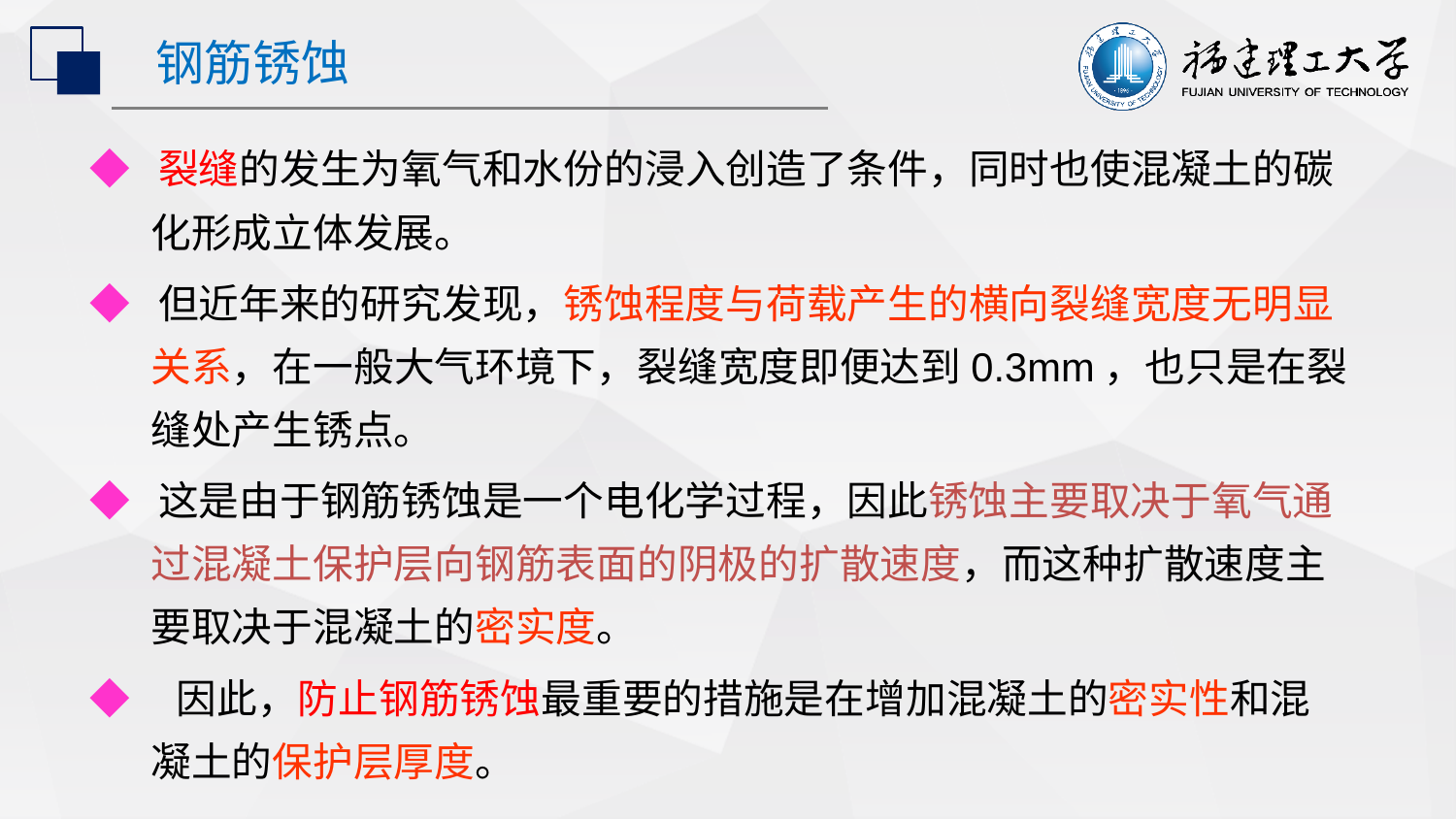

钢筋锈蚀
◆  裂缝的发生为氧气和水份的浸入创造了条件，同时也使混凝土的碳化形成立体发展。
◆  但近年来的研究发现，锈蚀程度与荷载产生的横向裂缝宽度无明显关系，在一般大气环境下，裂缝宽度即便达到0.3mm，也只是在裂缝处产生锈点。
◆  这是由于钢筋锈蚀是一个电化学过程，因此锈蚀主要取决于氧气通过混凝土保护层向钢筋表面的阴极的扩散速度，而这种扩散速度主要取决于混凝土的密实度。
◆    因此，防止钢筋锈蚀最重要的措施是在增加混凝土的密实性和混凝土的保护层厚度。